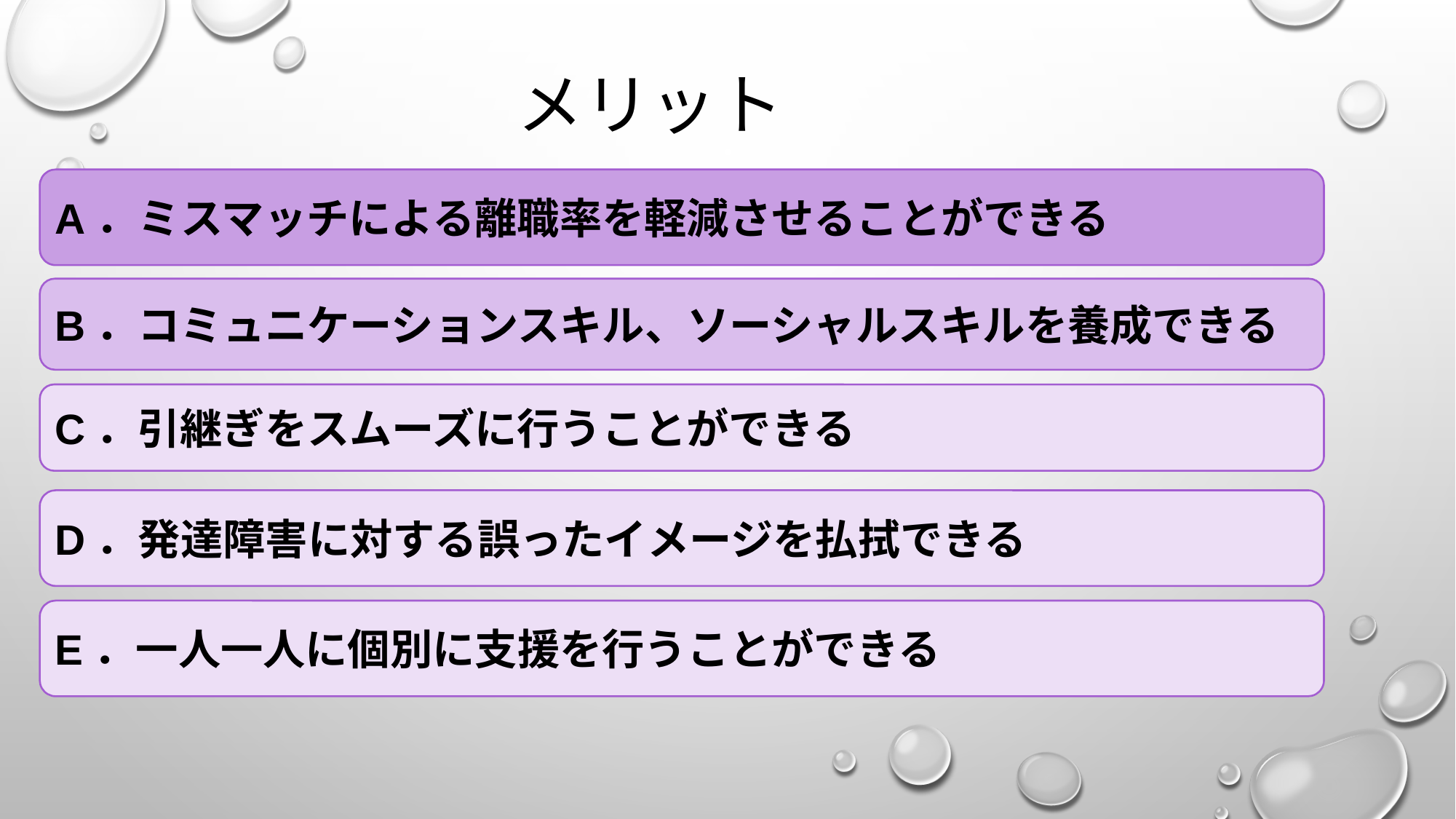

メリット
A．ミスマッチによる離職率を軽減させることができる
B．コミュニケーションスキル、ソーシャルスキルを養成できる
C．引継ぎをスムーズに行うことができる
D．発達障害に対する誤ったイメージを払拭できる
E．一人一人に個別に支援を行うことができる